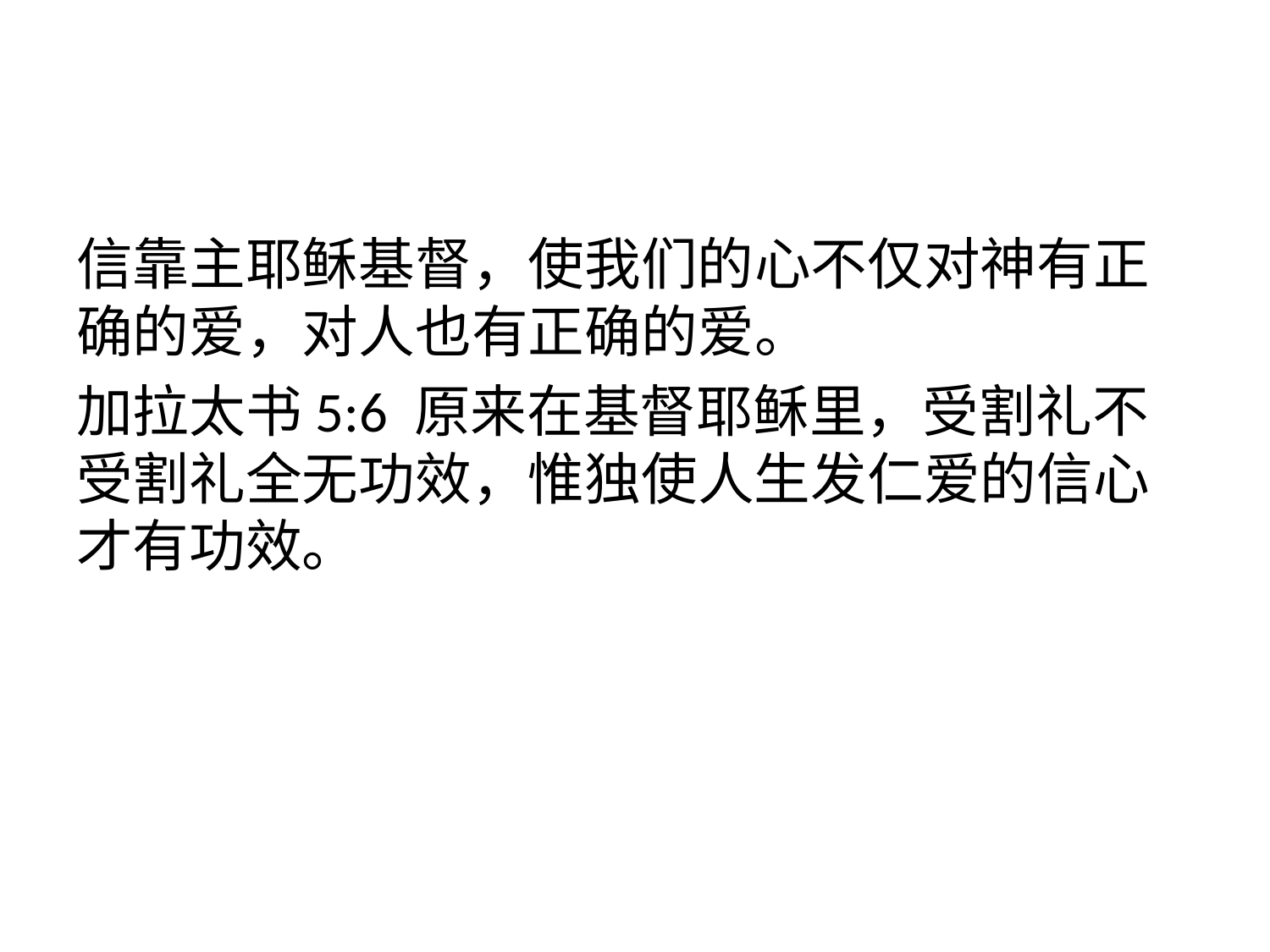

#
信靠主耶稣基督，使我们的心不仅对神有正确的爱，对人也有正确的爱。
加拉太书5:6 原来在基督耶稣里，受割礼不受割礼全无功效，惟独使人生发仁爱的信心才有功效。